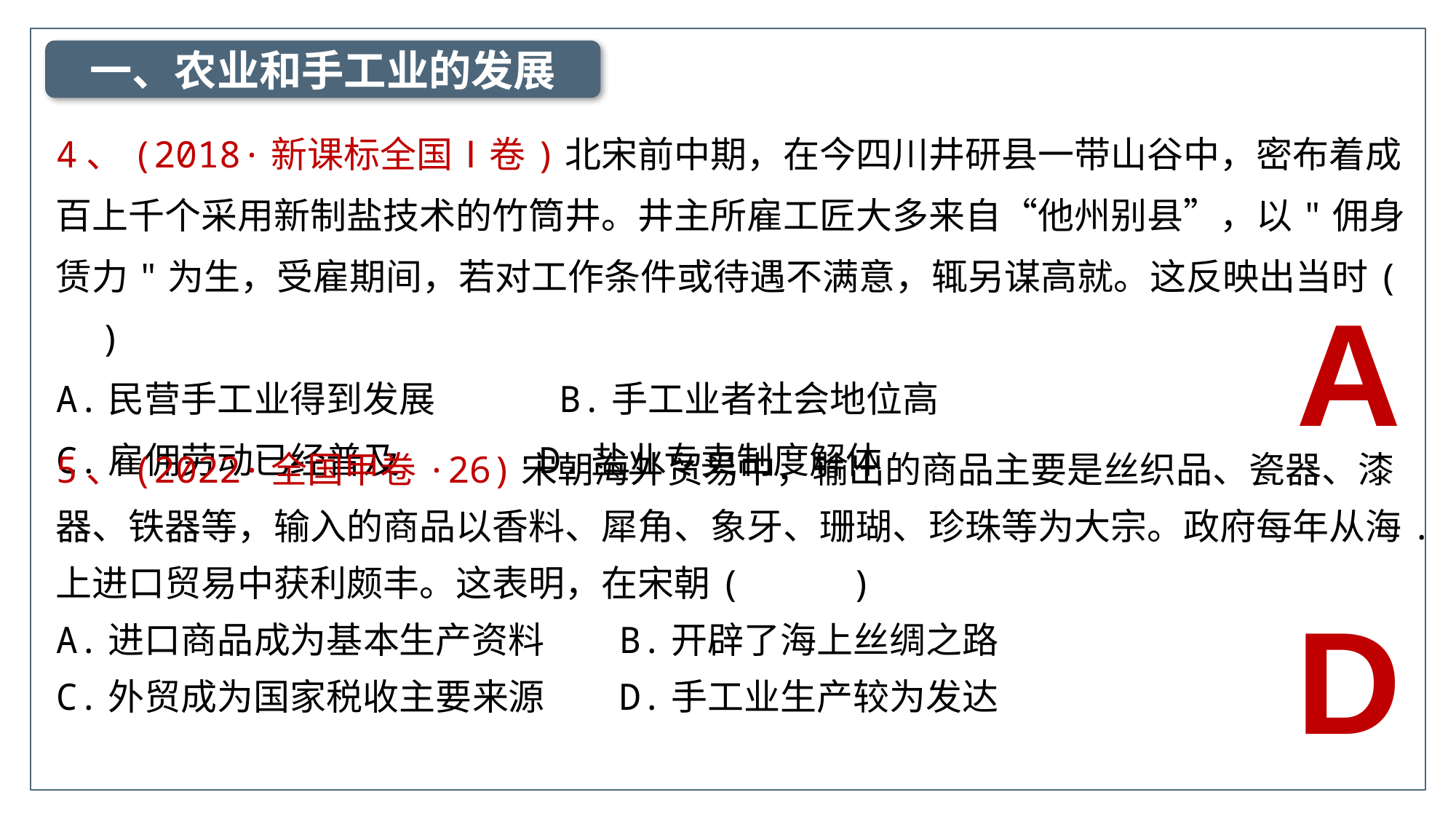

一、农业和手工业的发展
4、(2018·新课标全国Ⅰ卷)北宋前中期，在今四川井研县一带山谷中，密布着成百上千个采用新制盐技术的竹筒井。井主所雇工匠大多来自“他州别县”，以"佣身赁力"为生，受雇期间，若对工作条件或待遇不满意，辄另谋高就。这反映出当时(    )
A.民营手工业得到发展              B.手工业者社会地位高
C.雇佣劳动已经普及                D.盐业专卖制度解体
A
5、(2022·全国甲卷·26)宋朝海外贸易中，输出的商品主要是丝织品、瓷器、漆器、铁器等，输入的商品以香料、犀角、象牙、珊瑚、珍珠等为大宗。政府每年从海.上进口贸易中获利颇丰。这表明，在宋朝(     )
A.进口商品成为基本生产资料        B.开辟了海上丝绸之路
C.外贸成为国家税收主要来源        D.手工业生产较为发达
D